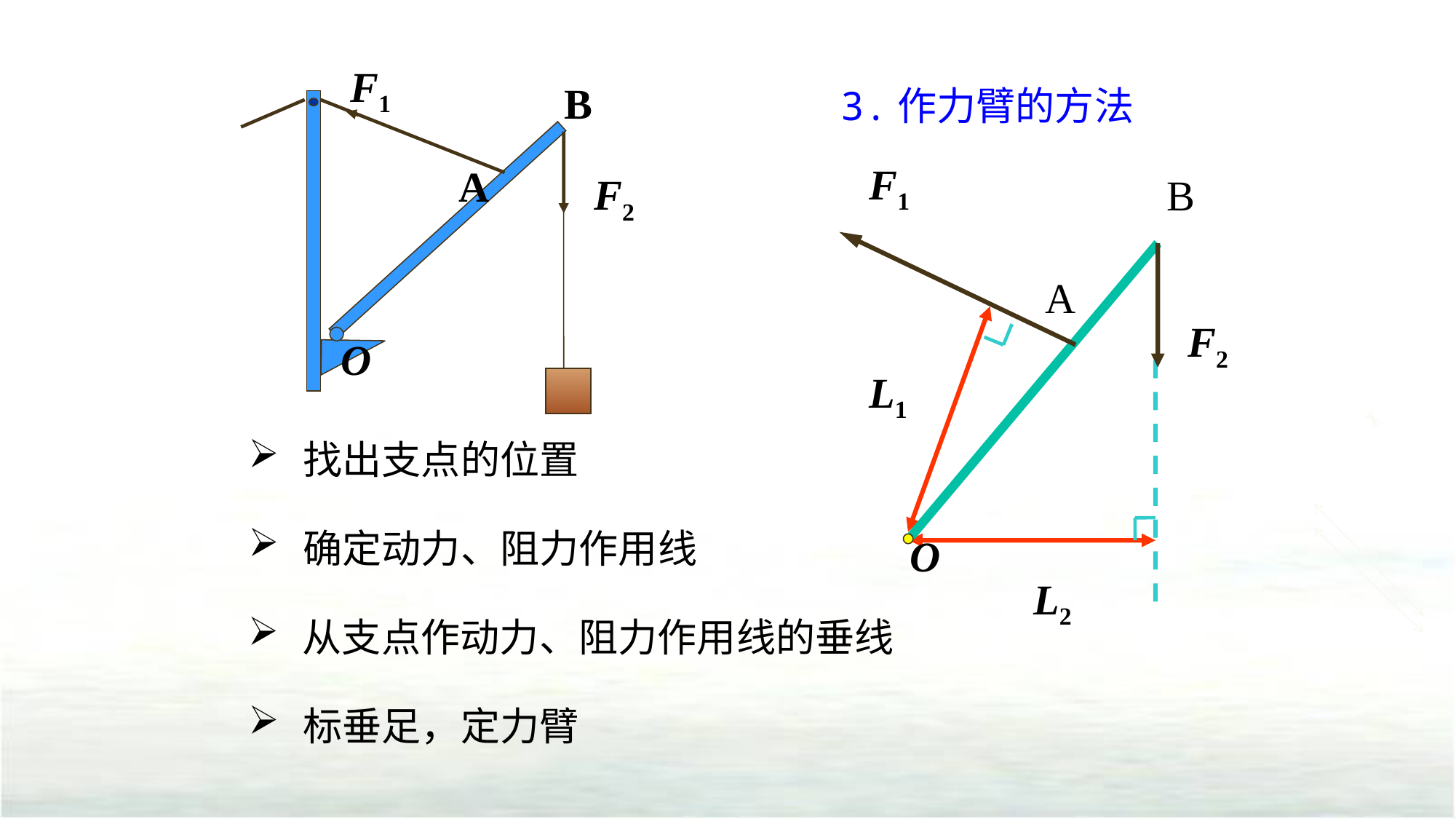

F1
B

A
F2

O

3.作力臂的方法
F1
B

A
F2
O

L1

找出支点的位置

确定动力、阻力作用线

L2
从支点作动力、阻力作用线的垂线
标垂足，定力臂